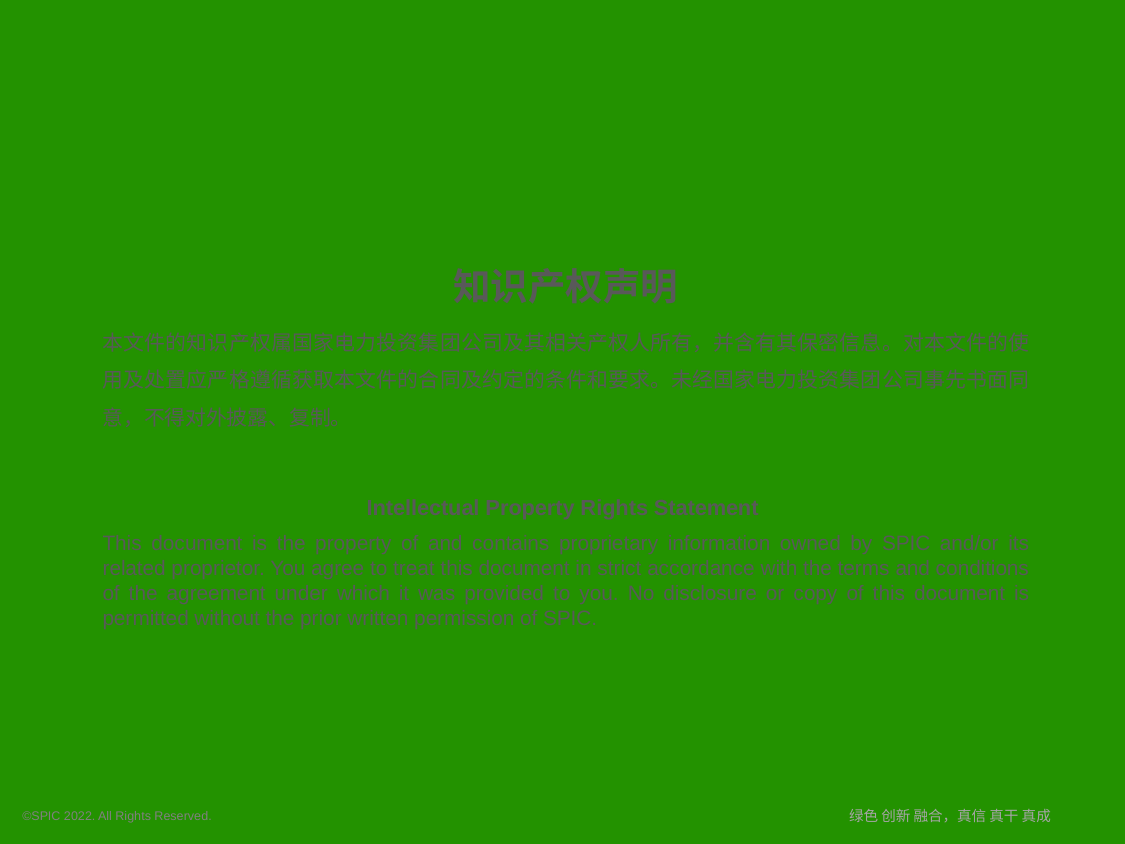

知识产权声明
本文件的知识产权属国家电力投资集团公司及其相关产权人所有，并含有其保密信息。对本文件的使用及处置应严格遵循获取本文件的合同及约定的条件和要求。未经国家电力投资集团公司事先书面同意，不得对外披露、复制。

Intellectual Property Rights Statement
This document is the property of and contains proprietary information owned by SPIC and/or its related proprietor. You agree to treat this document in strict accordance with the terms and conditions of the agreement under which it was provided to you. No disclosure or copy of this document is permitted without the prior written permission of SPIC.